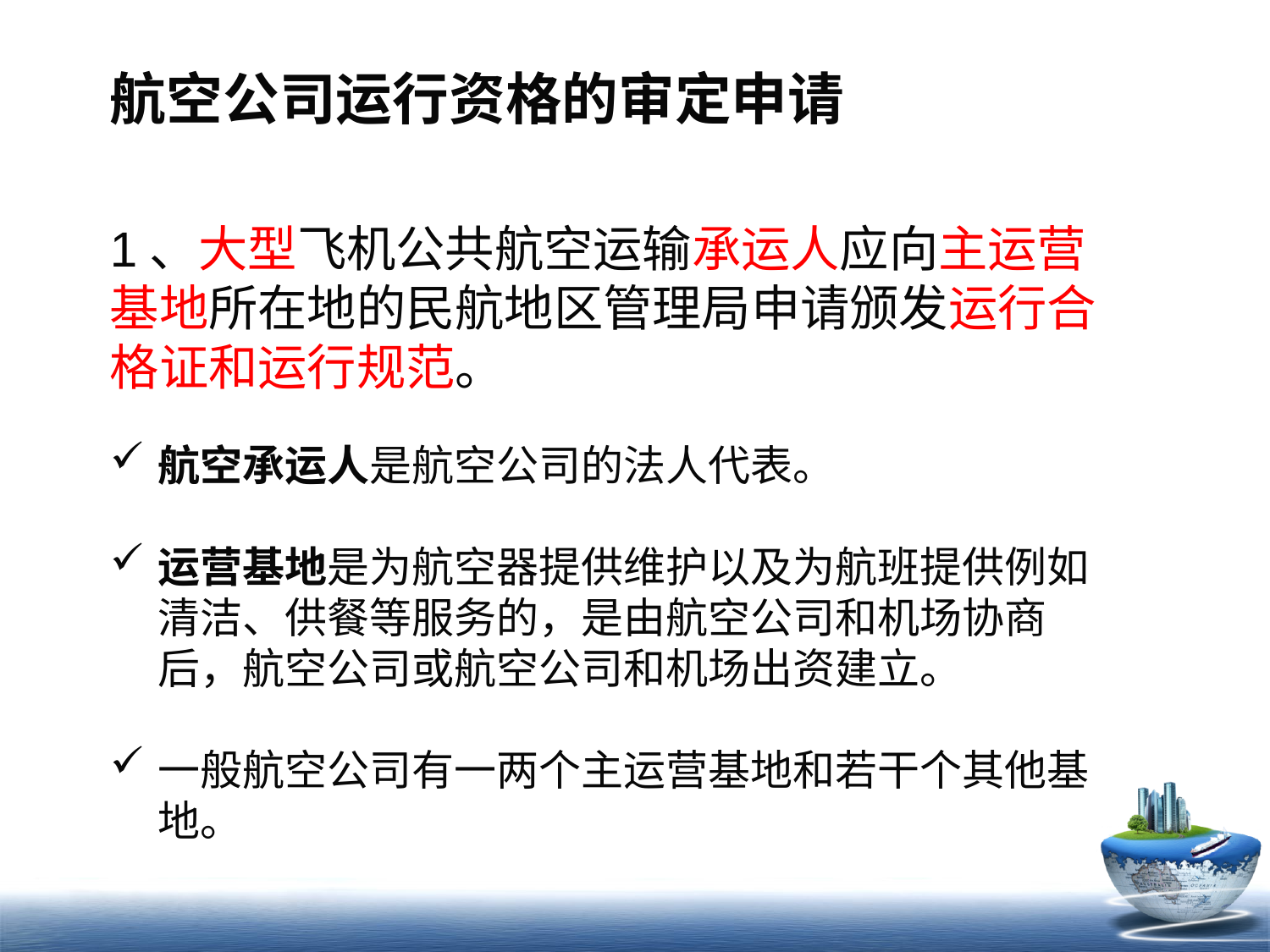

航空公司运行资格的审定申请
1、大型飞机公共航空运输承运人应向主运营基地所在地的民航地区管理局申请颁发运行合格证和运行规范。
航空承运人是航空公司的法人代表。

运营基地是为航空器提供维护以及为航班提供例如清洁、供餐等服务的，是由航空公司和机场协商后，航空公司或航空公司和机场出资建立。

一般航空公司有一两个主运营基地和若干个其他基地。